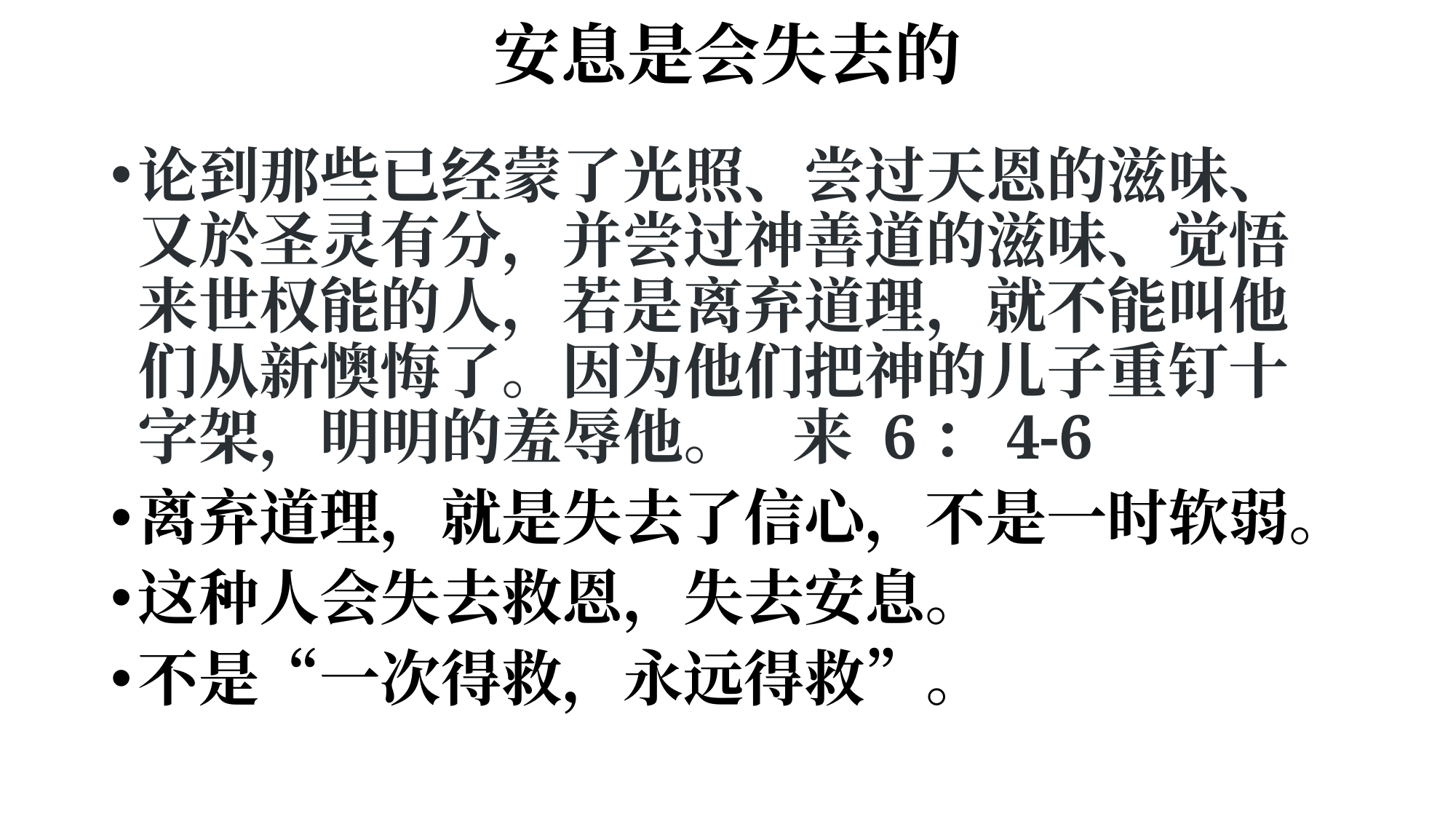

# 安息是会失去的
论到那些已经蒙了光照、尝过天恩的滋味、又於圣灵有分，并尝过神善道的滋味、觉悟来世权能的人，若是离弃道理，就不能叫他们从新懊悔了。因为他们把神的儿子重钉十字架，明明的羞辱他。 	来 6：4-6
离弃道理，就是失去了信心，不是一时软弱。
这种人会失去救恩，失去安息。
不是“一次得救，永远得救”。